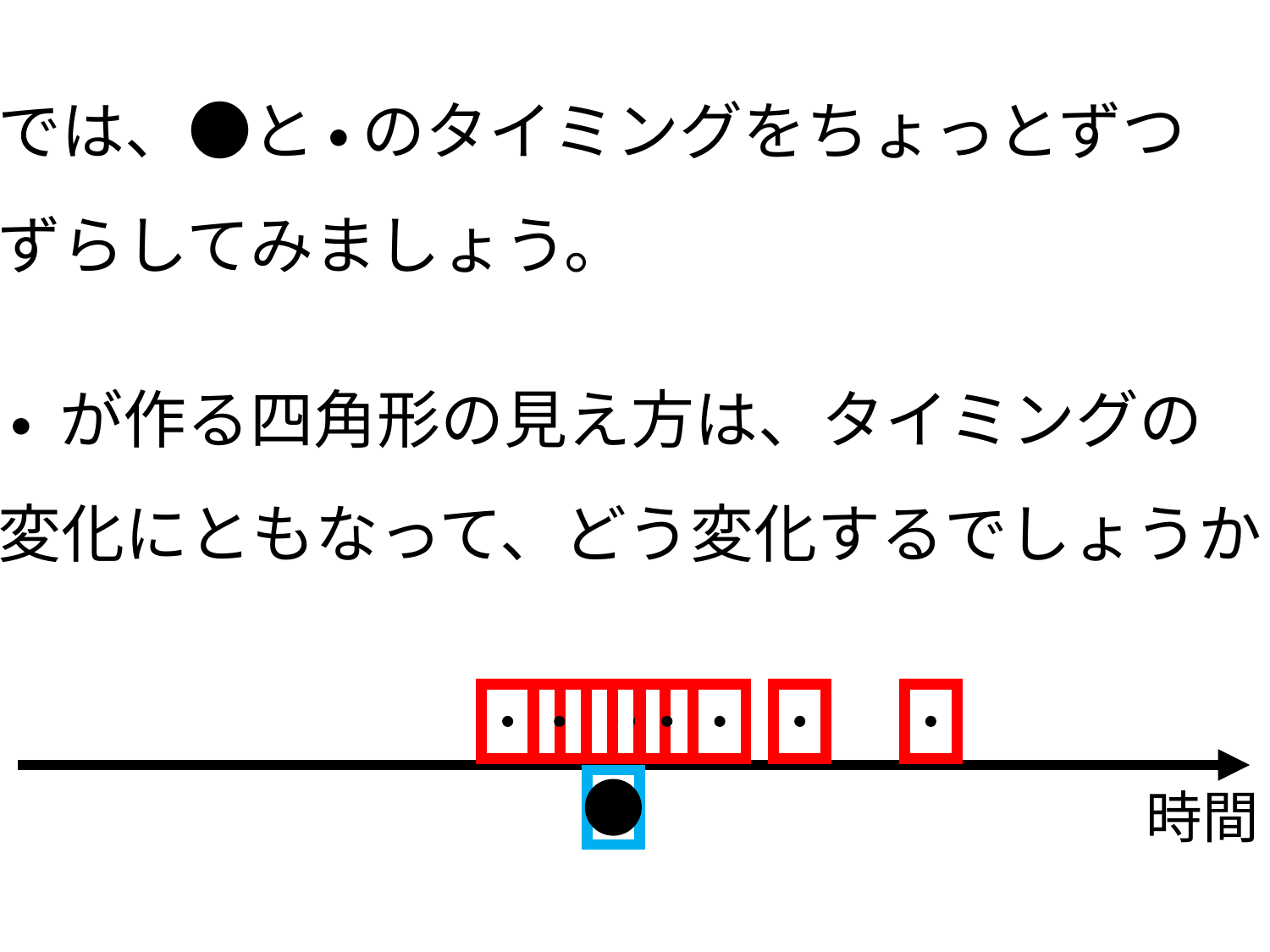

では、●と ● のタイミングをちょっとずつ
ずらしてみましょう。
 ● が作る四角形の見え方は、タイミングの
変化にともなって、どう変化するでしょうか？

時間